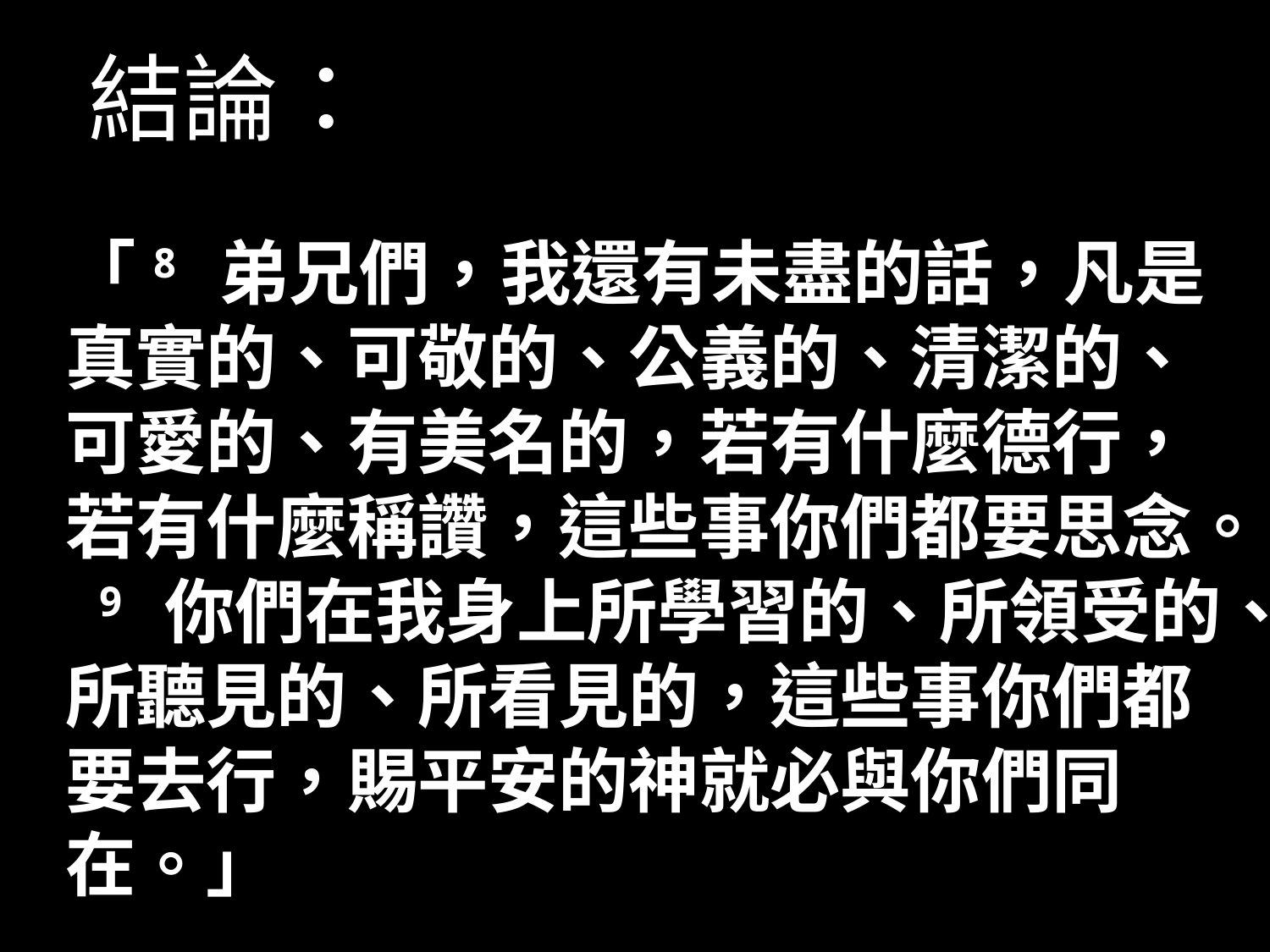

結論：
「8 弟兄們，我還有未盡的話，凡是真實的、可敬的、公義的、清潔的、可愛的、有美名的，若有什麼德行，若有什麼稱讚，這些事你們都要思念。 9 你們在我身上所學習的、所領受的、所聽見的、所看見的，這些事你們都要去行，賜平安的神就必與你們同在。」